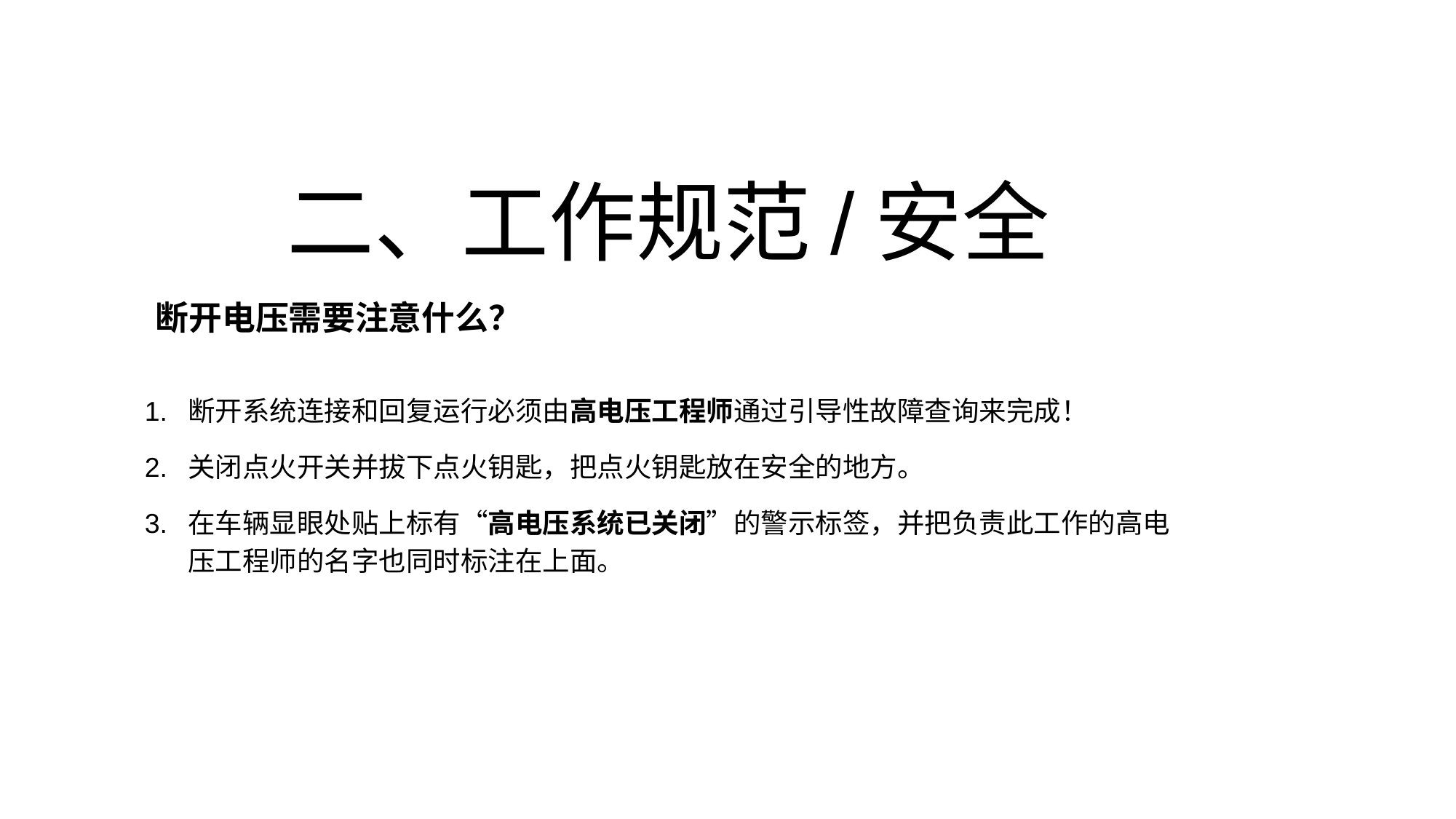

二、工作规范/安全
断开电压需要注意什么？
断开系统连接和回复运行必须由高电压工程师通过引导性故障查询来完成！
关闭点火开关并拔下点火钥匙，把点火钥匙放在安全的地方。
在车辆显眼处贴上标有“高电压系统已关闭”的警示标签，并把负责此工作的高电压工程师的名字也同时标注在上面。